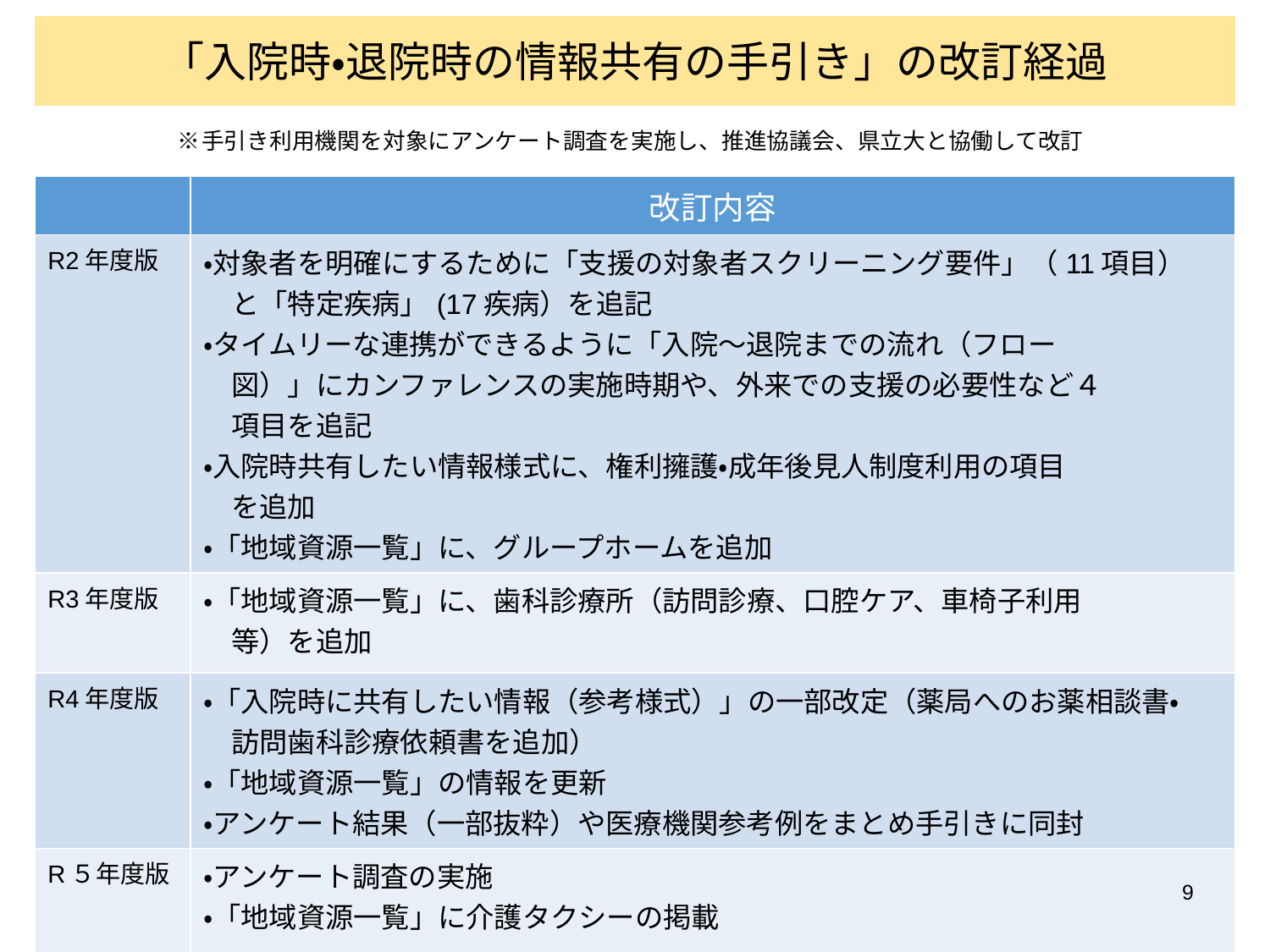

# 「入院時・退院時の情報共有の手引き」の改訂経過

※手引き利用機関を対象にアンケート調査を実施し、推進協議会、県立大と協働して改訂
|  | 改訂内容 |
| --- | --- |
| R2年度版 | ・対象者を明確にするために「支援の対象者スクリーニング要件」（11項目） 　と「特定疾病」(17疾病）を追記 ・タイムリーな連携ができるように「入院～退院までの流れ（フロー 　図）」にカンファレンスの実施時期や、外来での支援の必要性など４ 　項目を追記 ・入院時共有したい情報様式に、権利擁護・成年後見人制度利用の項目 　を追加 ・「地域資源一覧」に、グループホームを追加 |
| R3年度版 | ・「地域資源一覧」に、歯科診療所（訪問診療、口腔ケア、車椅子利用 　等）を追加 |
| R4年度版 | ・「入院時に共有したい情報（参考様式）」の一部改定（薬局へのお薬相談書・　 　訪問歯科診療依頼書を追加） ・「地域資源一覧」の情報を更新 ・アンケート結果（一部抜粋）や医療機関参考例をまとめ手引きに同封 |
| R５年度版 | ・アンケート調査の実施 ・「地域資源一覧」に介護タクシーの掲載 |
9